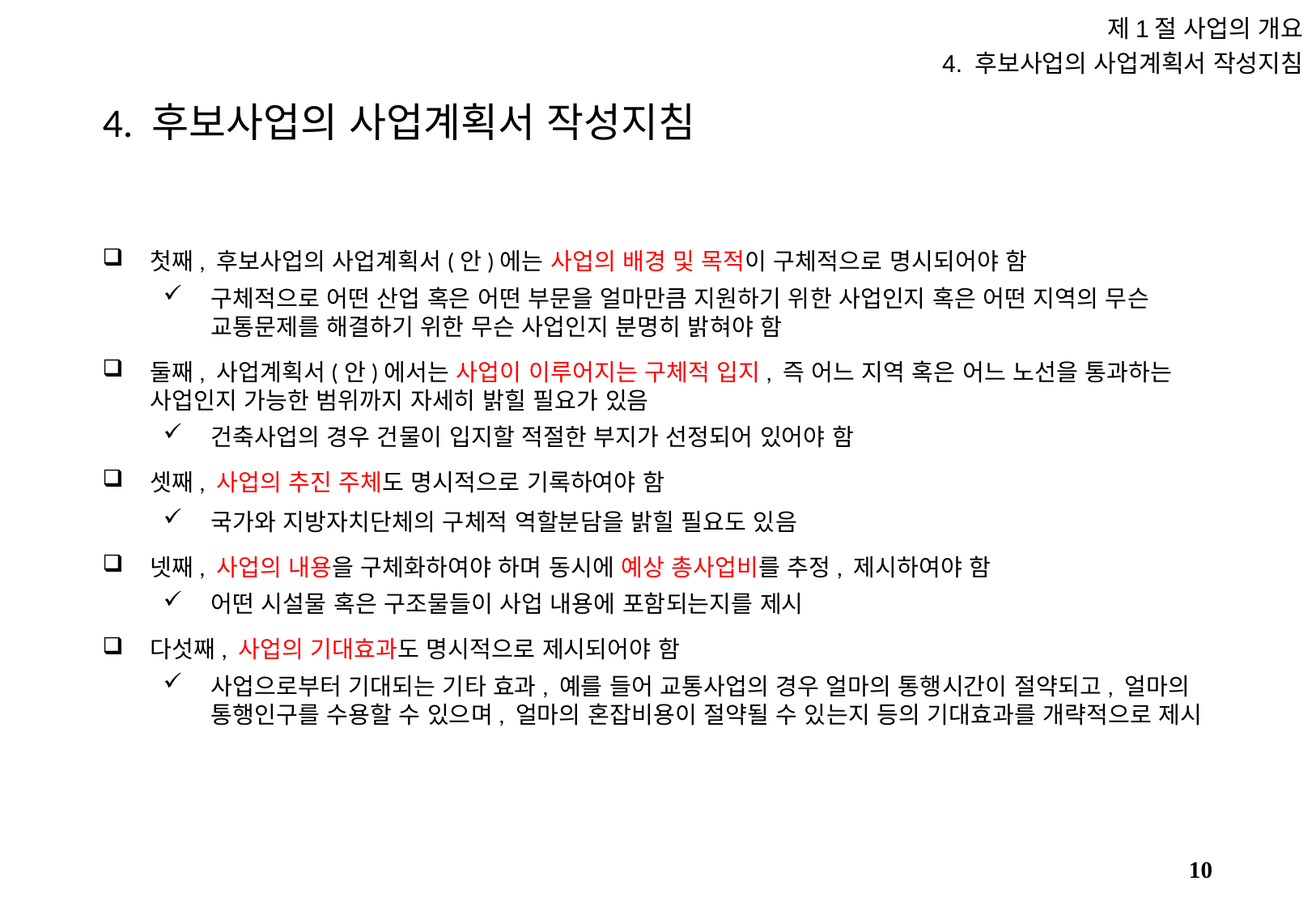

제1절 사업의 개요
4. 후보사업의 사업계획서 작성지침
# 4. 후보사업의 사업계획서 작성지침
첫째, 후보사업의 사업계획서(안)에는 사업의 배경 및 목적이 구체적으로 명시되어야 함
구체적으로 어떤 산업 혹은 어떤 부문을 얼마만큼 지원하기 위한 사업인지 혹은 어떤 지역의 무슨 교통문제를 해결하기 위한 무슨 사업인지 분명히 밝혀야 함
둘째, 사업계획서(안)에서는 사업이 이루어지는 구체적 입지, 즉 어느 지역 혹은 어느 노선을 통과하는 사업인지 가능한 범위까지 자세히 밝힐 필요가 있음
건축사업의 경우 건물이 입지할 적절한 부지가 선정되어 있어야 함
셋째, 사업의 추진 주체도 명시적으로 기록하여야 함
국가와 지방자치단체의 구체적 역할분담을 밝힐 필요도 있음
넷째, 사업의 내용을 구체화하여야 하며 동시에 예상 총사업비를 추정, 제시하여야 함
어떤 시설물 혹은 구조물들이 사업 내용에 포함되는지를 제시
다섯째, 사업의 기대효과도 명시적으로 제시되어야 함
사업으로부터 기대되는 기타 효과, 예를 들어 교통사업의 경우 얼마의 통행시간이 절약되고, 얼마의 통행인구를 수용할 수 있으며, 얼마의 혼잡비용이 절약될 수 있는지 등의 기대효과를 개략적으로 제시
10